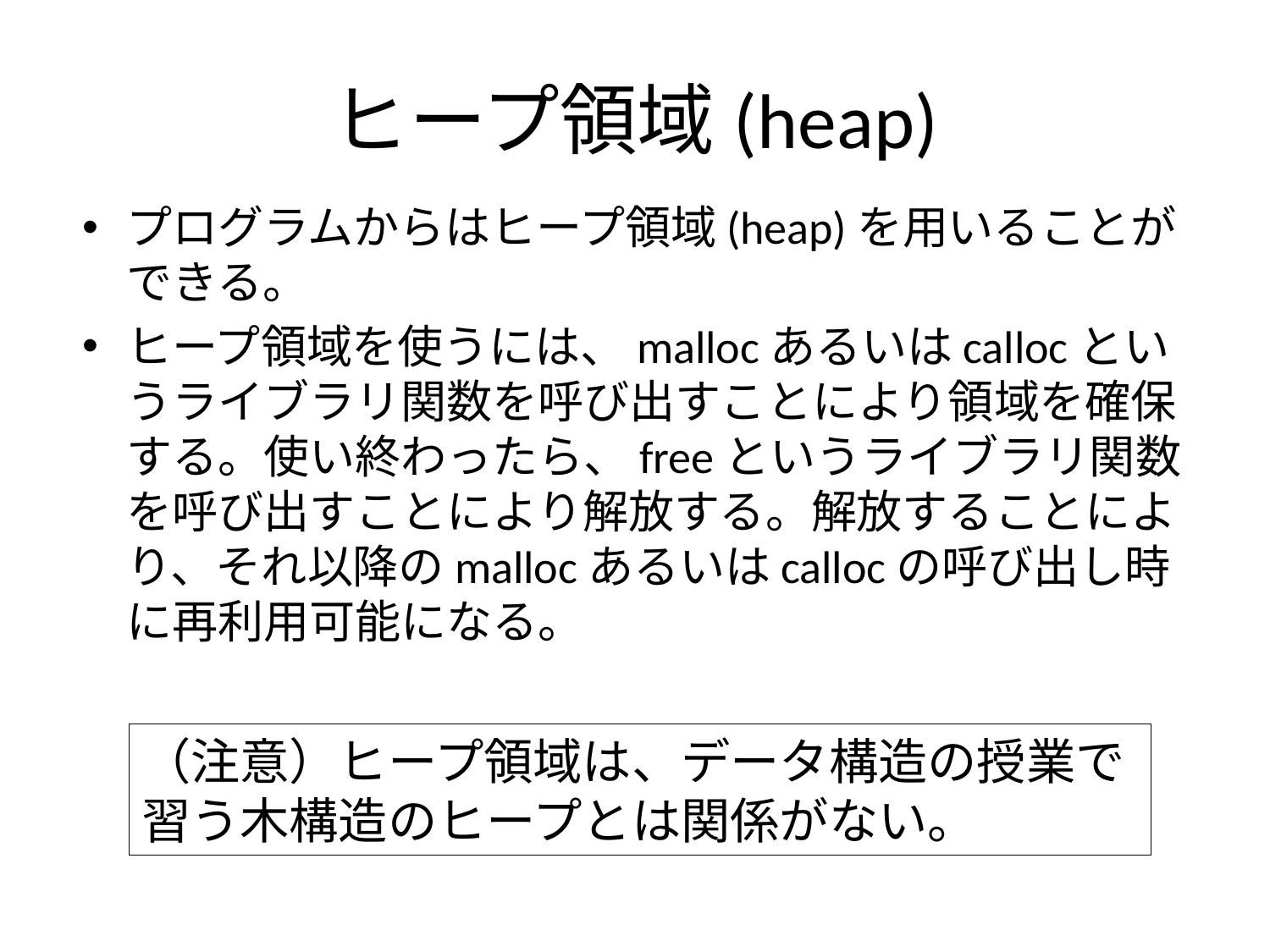

# ヒープ領域(heap)
プログラムからはヒープ領域(heap)を用いることができる。
ヒープ領域を使うには、mallocあるいはcallocというライブラリ関数を呼び出すことにより領域を確保する。使い終わったら、freeというライブラリ関数を呼び出すことにより解放する。解放することにより、それ以降のmallocあるいはcallocの呼び出し時に再利用可能になる。
（注意）ヒープ領域は、データ構造の授業で習う木構造のヒープとは関係がない。